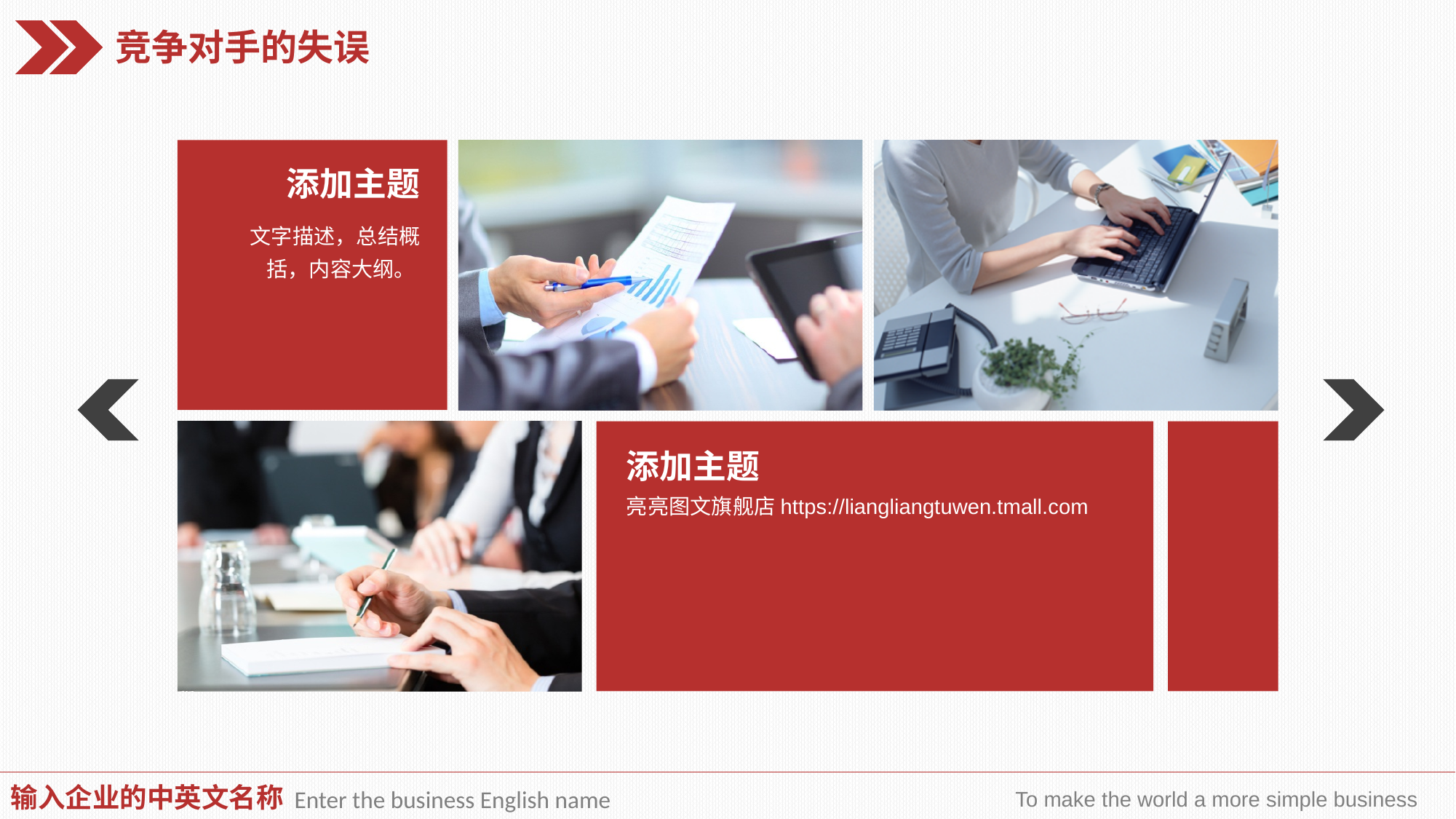

竞争对手的失误

添加主题
文字描述，总结概括，内容大纲。

添加主题
亮亮图文旗舰店https://liangliangtuwen.tmall.com
输入企业的中英文名称
Enter the business English name
To make the world a more simple business